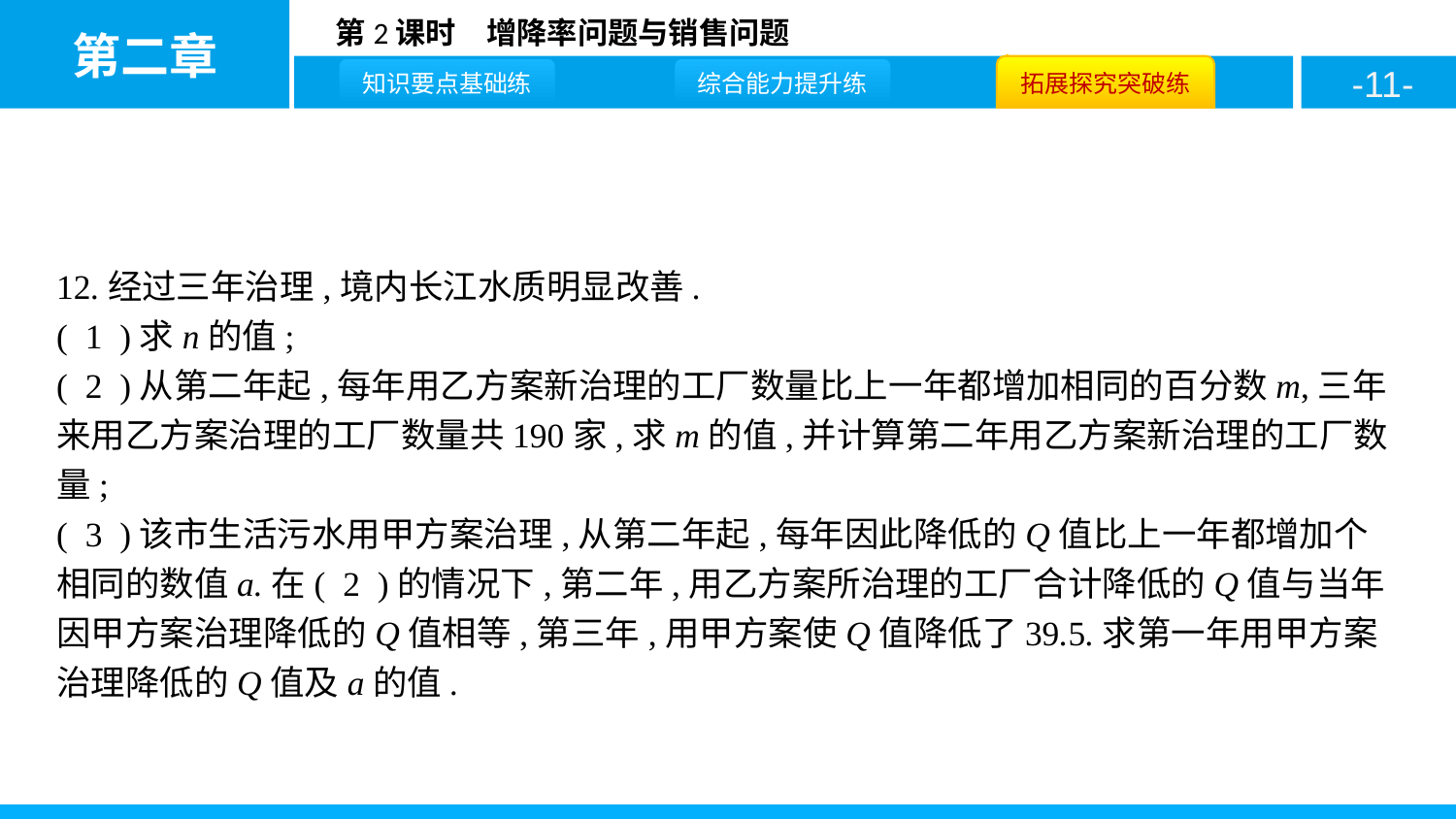

12.经过三年治理,境内长江水质明显改善.
(  1  )求n的值;
(  2  )从第二年起,每年用乙方案新治理的工厂数量比上一年都增加相同的百分数m,三年来用乙方案治理的工厂数量共190家,求m的值,并计算第二年用乙方案新治理的工厂数量;
(  3  )该市生活污水用甲方案治理,从第二年起,每年因此降低的Q值比上一年都增加个相同的数值a.在(  2  )的情况下,第二年,用乙方案所治理的工厂合计降低的Q值与当年因甲方案治理降低的Q值相等,第三年,用甲方案使Q值降低了39.5.求第一年用甲方案治理降低的Q值及a的值.